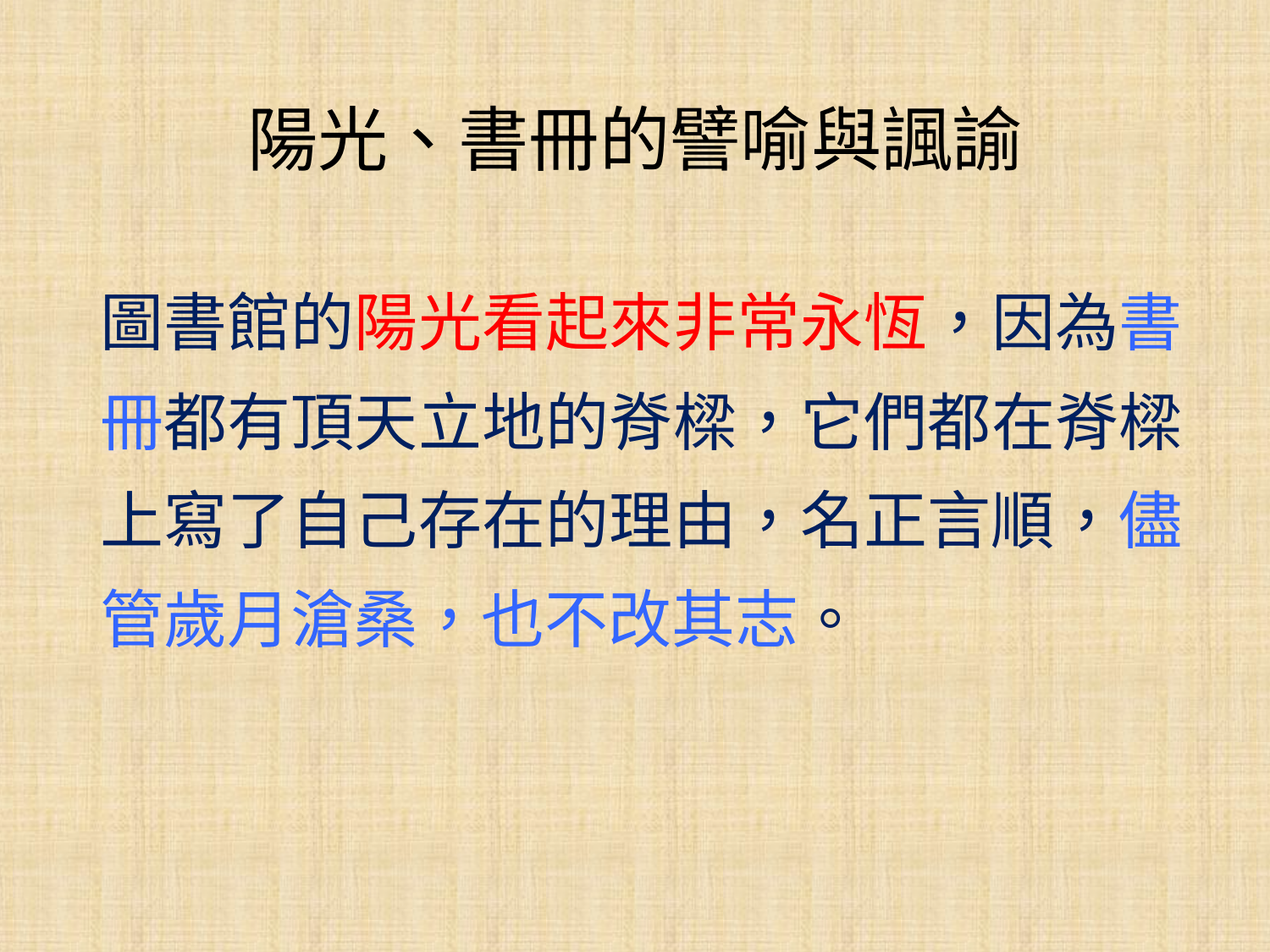

# 陽光、書冊的譬喻與諷諭
圖書館的陽光看起來非常永恆，因為書冊都有頂天立地的脊樑，它們都在脊樑上寫了自己存在的理由，名正言順，儘管歲月滄桑，也不改其志。